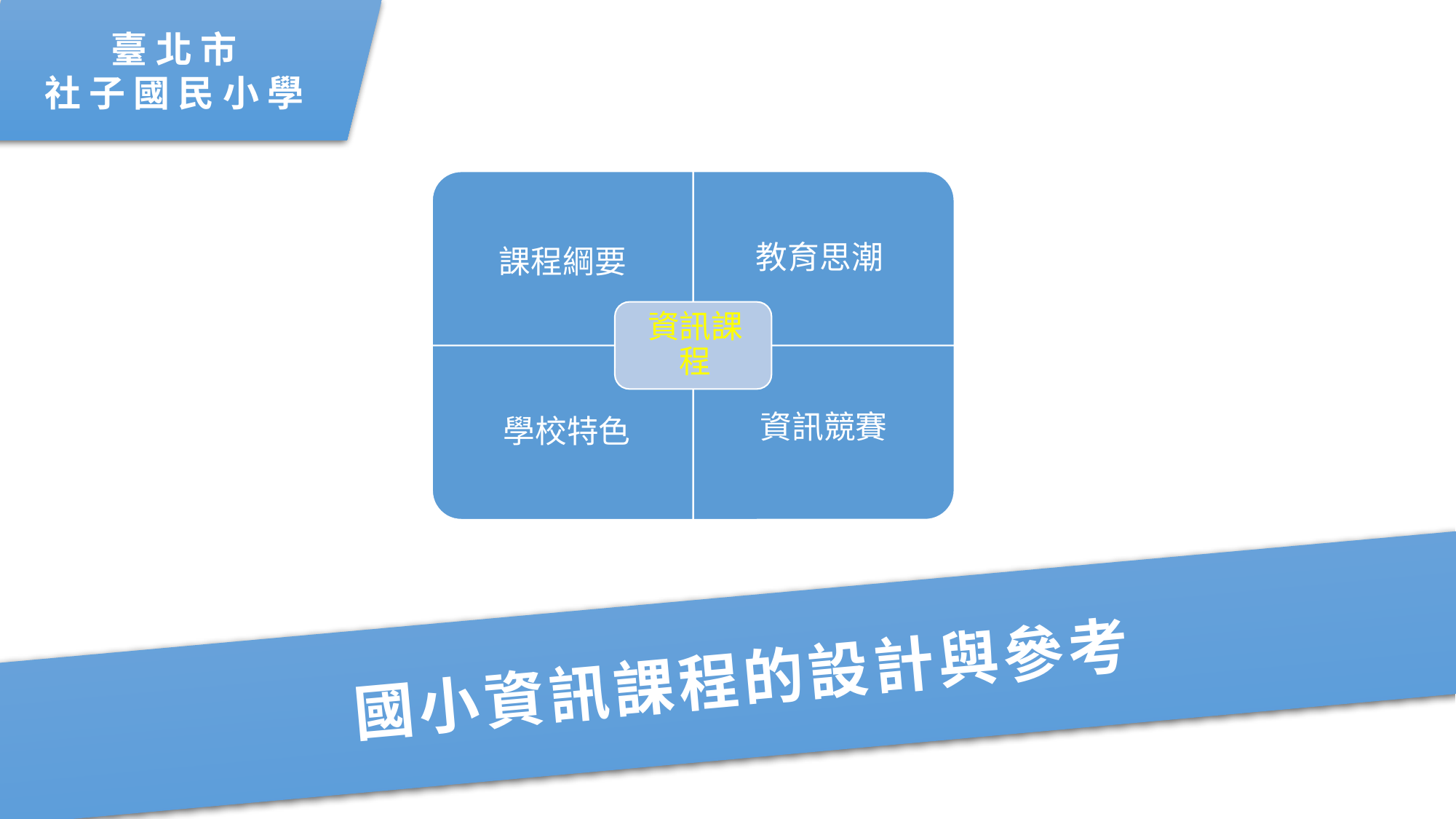

臺 北 市
社 子 國 民 小 學
課程綱要
教育思潮
學校特色
資訊競賽
資訊課程
國小資訊課程的設計與參考